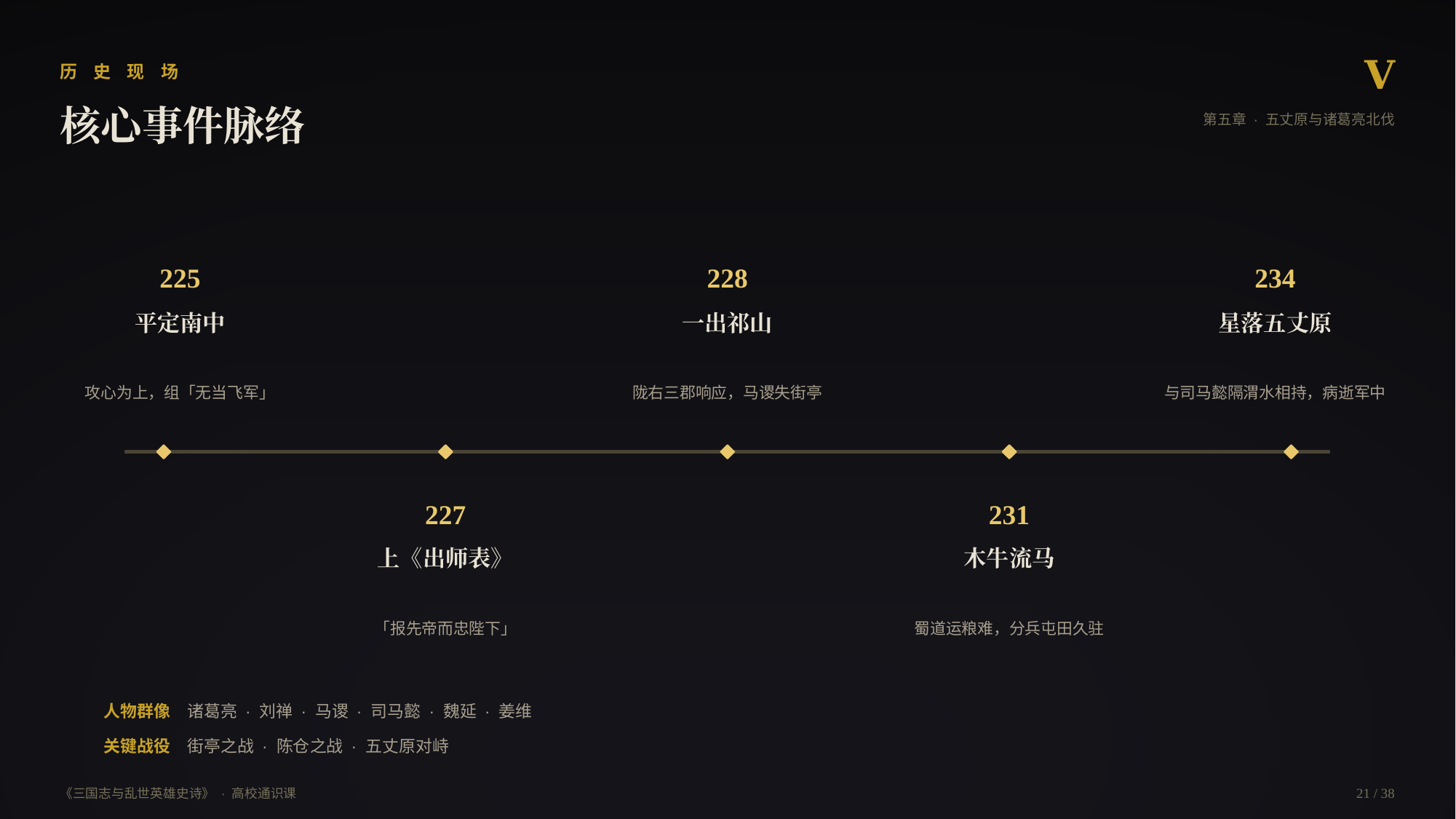

Ⅴ
历 史 现 场
核心事件脉络
第五章 · 五丈原与诸葛亮北伐
225
228
234
平定南中
一出祁山
星落五丈原
攻心为上，组「无当飞军」
陇右三郡响应，马谡失街亭
与司马懿隔渭水相持，病逝军中

227
231
上《出师表》
木牛流马
「报先帝而忠陛下」
蜀道运粮难，分兵屯田久驻
人物群像　诸葛亮 · 刘禅 · 马谡 · 司马懿 · 魏延 · 姜维
关键战役　街亭之战 · 陈仓之战 · 五丈原对峙
《三国志与乱世英雄史诗》 · 高校通识课
21 / 38